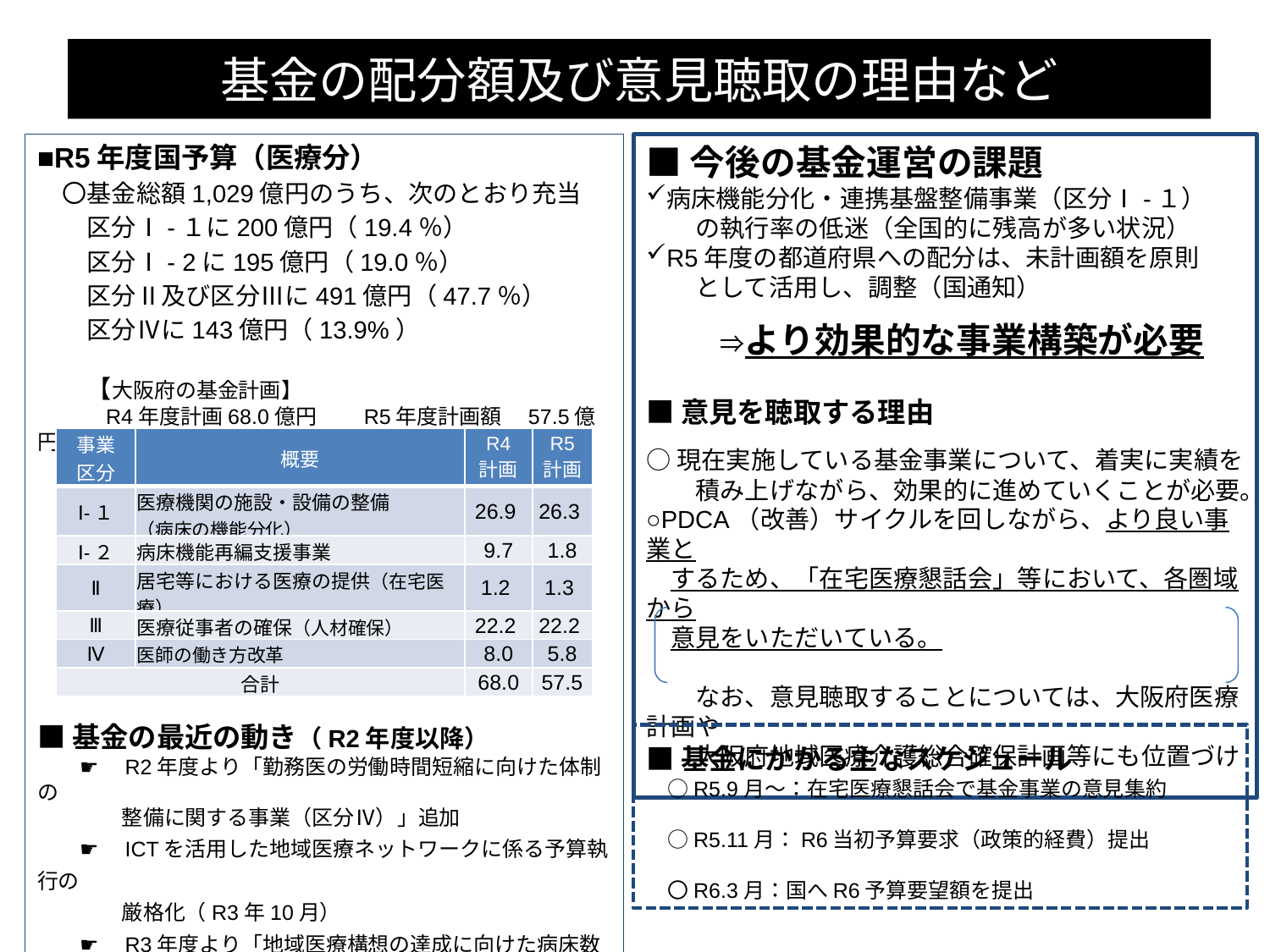

基金の配分額及び意見聴取の理由など
■R5年度国予算（医療分）
　〇基金総額1,029億円のうち、次のとおり充当
　　区分Ⅰ-１に200億円（19.4％）
　　区分Ⅰ- 2に195億円（19.0％）
　　区分Ⅱ及び区分Ⅲに491億円（47.7％）
　　区分Ⅳに143億円（13.9%）

　　【大阪府の基金計画】
　　　R4年度計画68.0億円　　R5年度計画額　57.5億円

■基金の最近の動き（R2年度以降）
　　☛　R2年度より「勤務医の労働時間短縮に向けた体制の
　　　　整備に関する事業（区分Ⅳ）」追加
　　☛　ICTを活用した地域医療ネットワークに係る予算執行の
　　　　厳格化（R3年10月）
　　☛　R3年度より「地域医療構想の達成に向けた病床数又は
　　　　病床の機能の変更に関する事業（区分Ⅰ-２）」追加
■今後の基金運営の課題
病床機能分化・連携基盤整備事業（区分Ⅰ-１）
　　の執行率の低迷（全国的に残高が多い状況）
R5年度の都道府県への配分は、未計画額を原則
　　として活用し、調整（国通知）

　　　⇒より効果的な事業構築が必要

■意見を聴取する理由

○現在実施している基金事業について、着実に実績を
　　積み上げながら、効果的に進めていくことが必要。
○PDCA（改善）サイクルを回しながら、より良い事業と
　するため、「在宅医療懇話会」等において、各圏域から
　意見をいただいている。

　　なお、意見聴取することについては、大阪府医療計画や
　　大阪府地域医療介護総合確保計画等にも位置づけ

| 事業 区分 | 概要 | R4 計画 | R5 計画 |
| --- | --- | --- | --- |
| Ⅰ-１ | 医療機関の施設・設備の整備 （病床の機能分化） | 26.9 | 26.3 |
| Ⅰ-２ | 病床機能再編支援事業 | 9.7 | 1.8 |
| Ⅱ | 居宅等における医療の提供（在宅医療） | 1.2 | 1.3 |
| Ⅲ | 医療従事者の確保（人材確保） | 22.2 | 22.2 |
| Ⅳ | 医師の働き方改革 | 8.0 | 5.8 |
| 合計 |  | 68.0 | 57.5 |

■基金にかかる主なスケジュール
　○R5.9月～：在宅医療懇話会で基金事業の意見集約

　○R5.11月：R6当初予算要求（政策的経費）提出

　〇R6.3月：国へR6予算要望額を提出